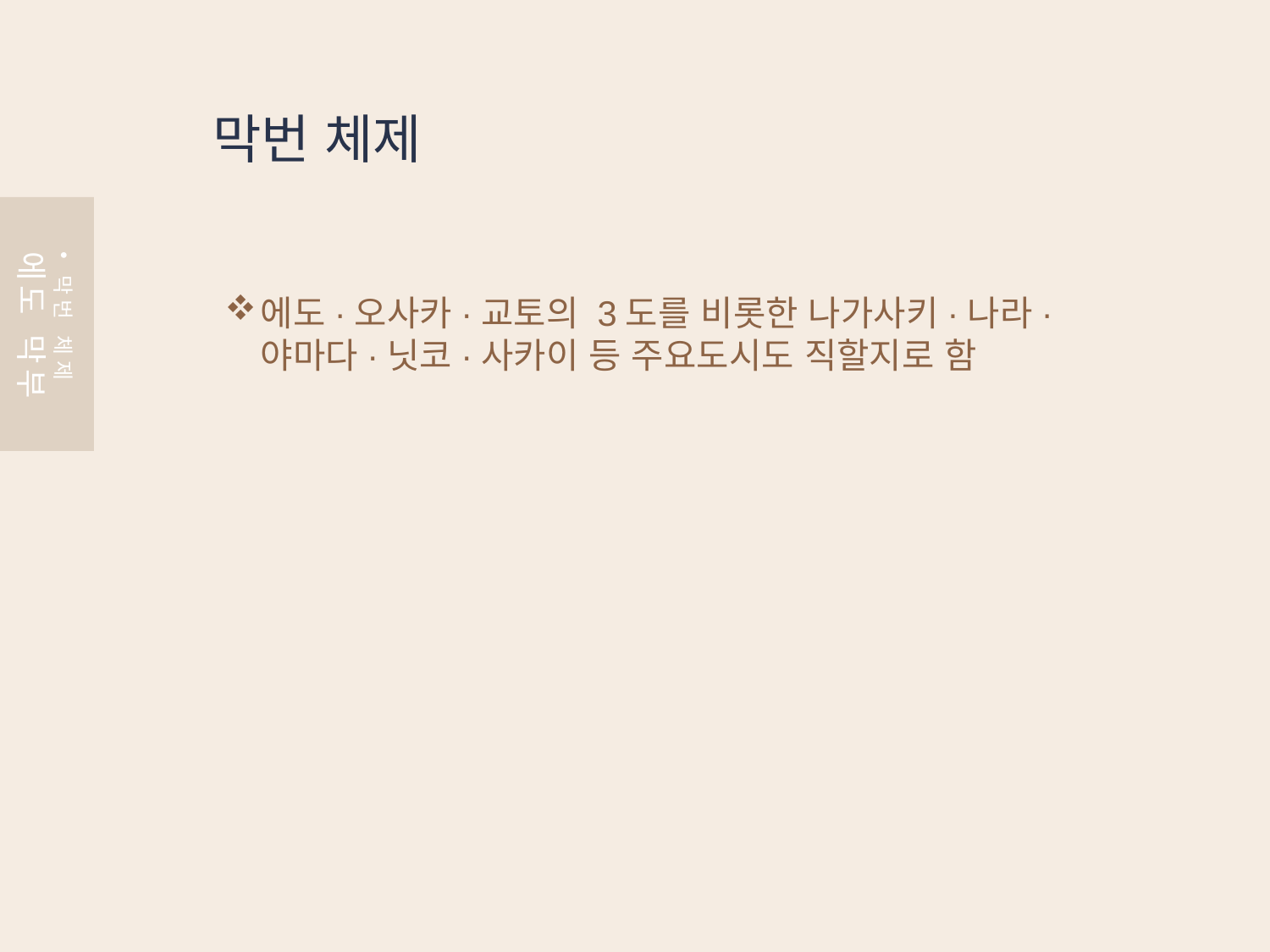

막번 체제

에도·오사카·교토의 3도를 비롯한 나가사키·나라·야마다·닛코·사카이 등 주요도시도 직할지로 함
막번 체제
에도 막부